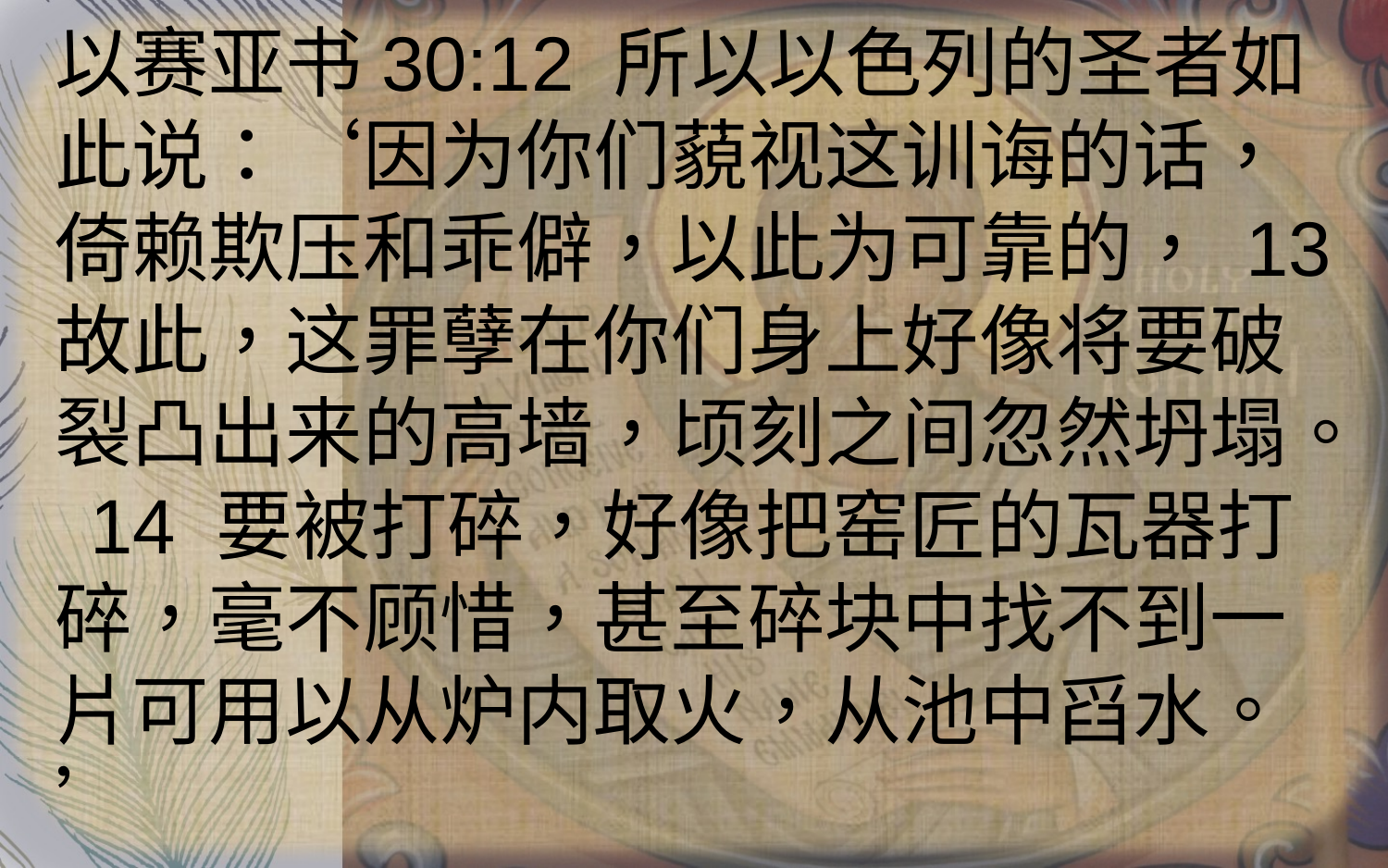

以赛亚书30:12 所以以色列的圣者如此说：‘因为你们藐视这训诲的话，倚赖欺压和乖僻，以此为可靠的， 13 故此，这罪孽在你们身上好像将要破裂凸出来的高墙，顷刻之间忽然坍塌。 14 要被打碎，好像把窑匠的瓦器打碎，毫不顾惜，甚至碎块中找不到一片可用以从炉内取火，从池中舀水。’